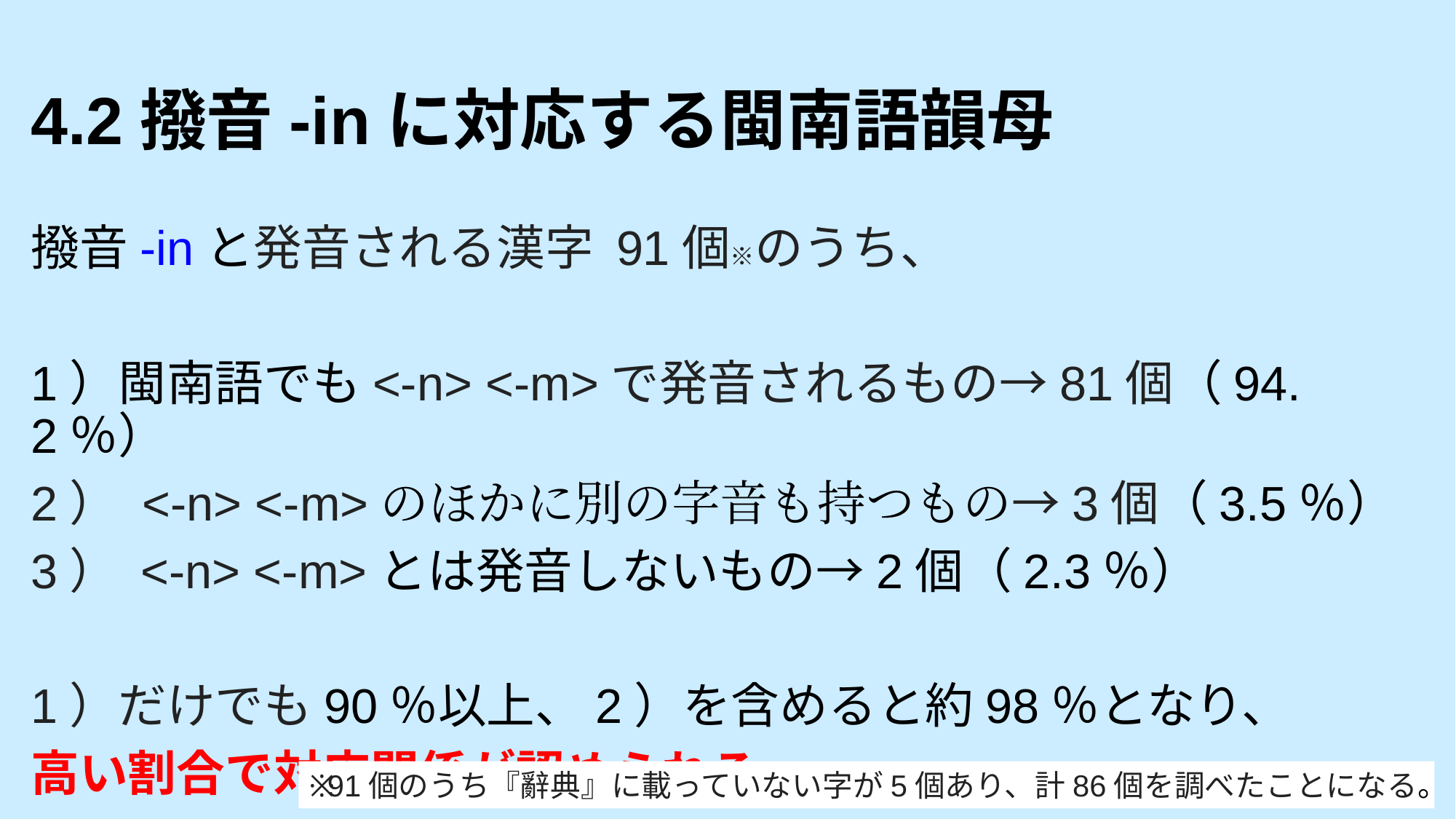

# 4.2撥音-inに対応する閩南語韻母
撥音-inと発音される漢字 91個※のうち、

1）閩南語でも<-n> <-m>で発音されるもの→81個（94.2％）
2） <-n> <-m>のほかに別の字音も持つもの→3個（3.5％）
3） <-n> <-m>とは発音しないもの→2個（2.3％）

1）だけでも90％以上、2）を含めると約98％となり、
高い割合で対応関係が認められる。
※91個のうち『辭典』に載っていない字が5個あり、計86個を調べたことになる。